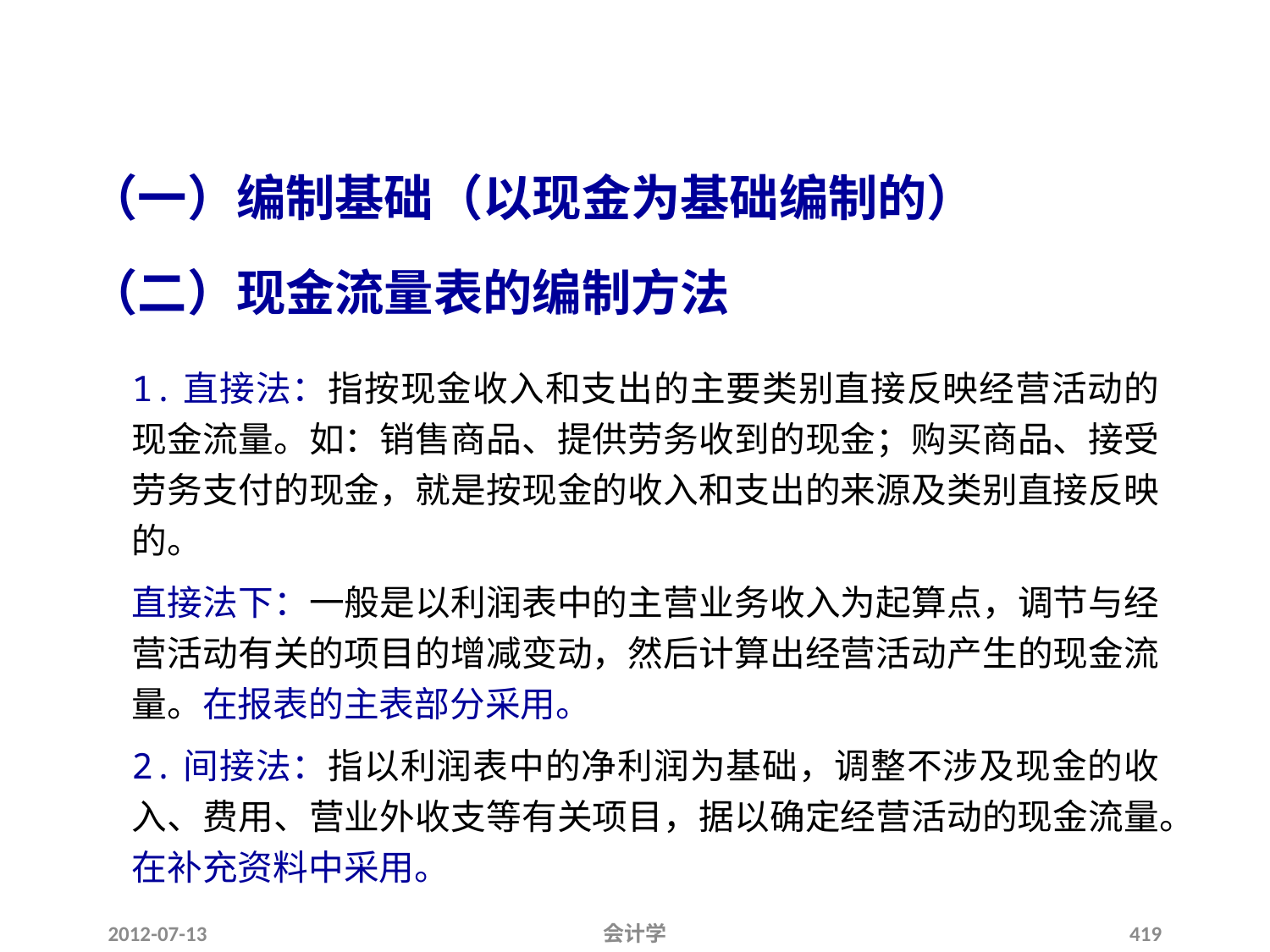

# 三、现金流量表的编制基础和编制方法
（一）编制基础（以现金为基础编制的）
（二）现金流量表的编制方法
1.直接法：指按现金收入和支出的主要类别直接反映经营活动的现金流量。如：销售商品、提供劳务收到的现金；购买商品、接受劳务支付的现金，就是按现金的收入和支出的来源及类别直接反映的。
直接法下：一般是以利润表中的主营业务收入为起算点，调节与经营活动有关的项目的增减变动，然后计算出经营活动产生的现金流量。在报表的主表部分采用。
2.间接法：指以利润表中的净利润为基础，调整不涉及现金的收入、费用、营业外收支等有关项目，据以确定经营活动的现金流量。在补充资料中采用。
2012-07-13
会计学
419